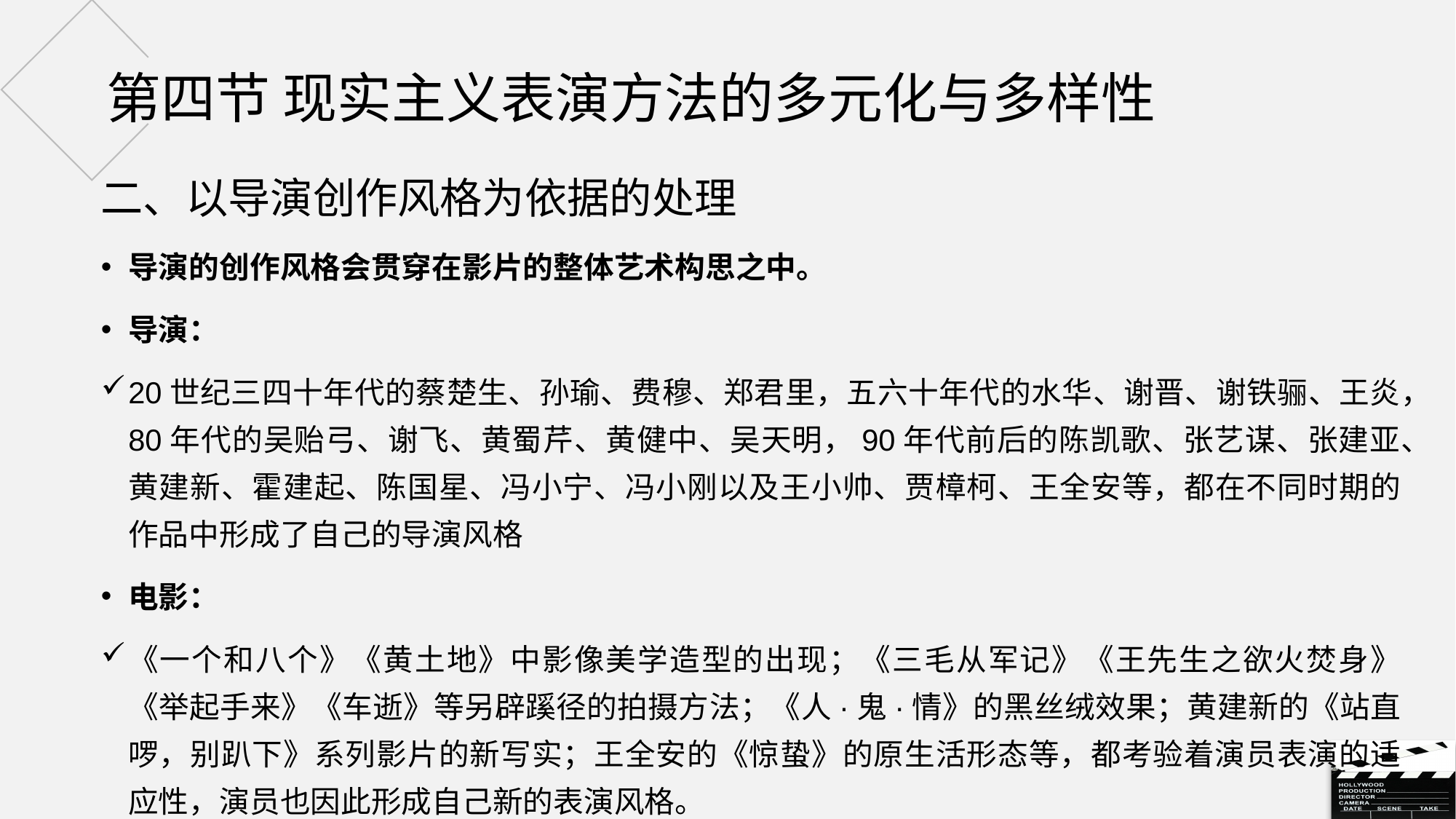

# 第四节 现实主义表演方法的多元化与多样性
二、以导演创作风格为依据的处理
导演的创作风格会贯穿在影片的整体艺术构思之中。
导演：
20世纪三四十年代的蔡楚生、孙瑜、费穆、郑君里，五六十年代的水华、谢晋、谢铁骊、王炎，80年代的吴贻弓、谢飞、黄蜀芹、黄健中、吴天明，90年代前后的陈凯歌、张艺谋、张建亚、黄建新、霍建起、陈国星、冯小宁、冯小刚以及王小帅、贾樟柯、王全安等，都在不同时期的作品中形成了自己的导演风格
电影：
《一个和八个》《黄土地》中影像美学造型的出现；《三毛从军记》《王先生之欲火焚身》《举起手来》《车逝》等另辟蹊径的拍摄方法；《人·鬼·情》的黑丝绒效果；黄建新的《站直啰，别趴下》系列影片的新写实；王全安的《惊蛰》的原生活形态等，都考验着演员表演的适应性，演员也因此形成自己新的表演风格。